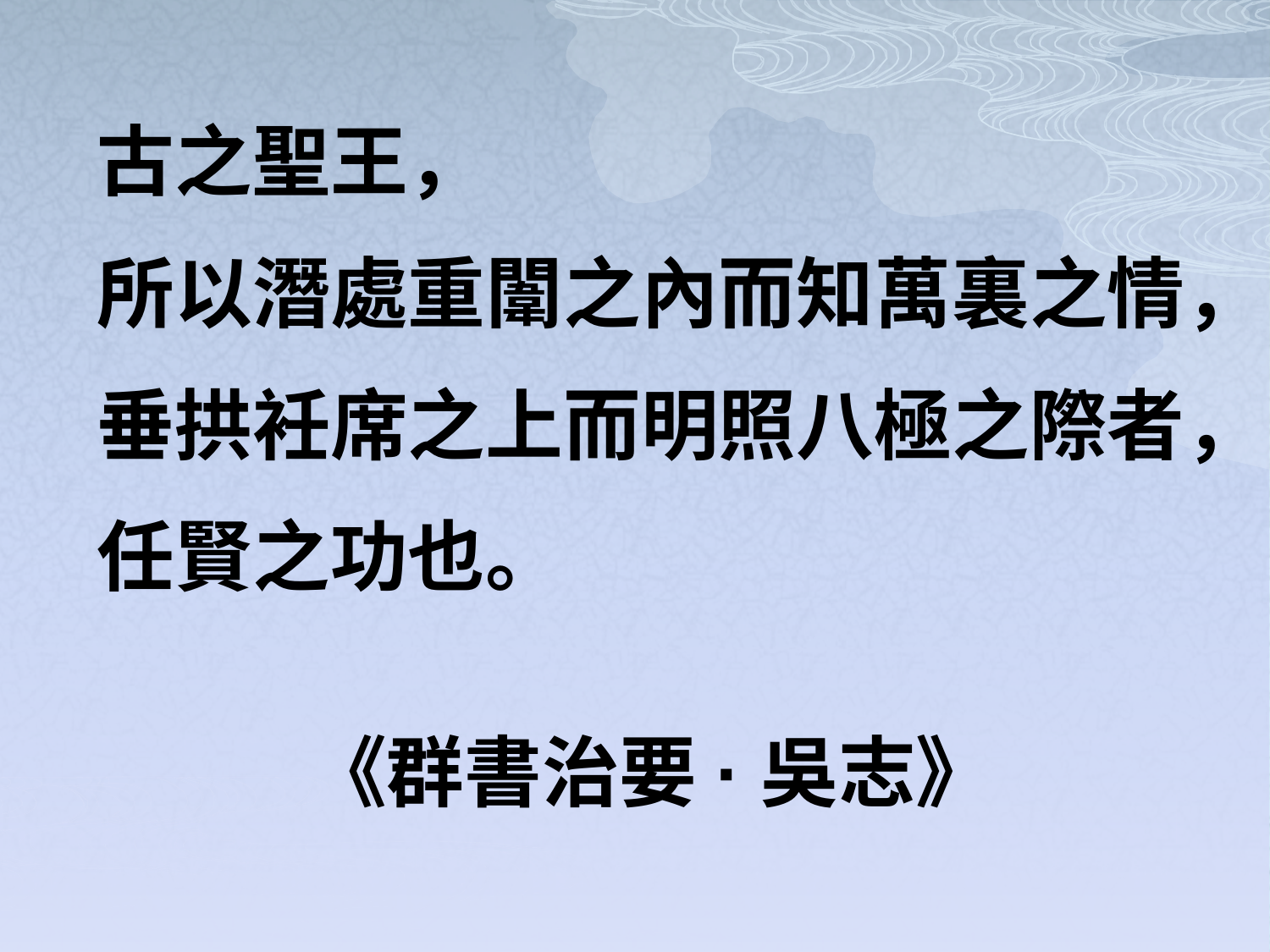

古之聖王，
所以潛處重闈之內而知萬裏之情，
垂拱衽席之上而明照八極之際者，
任賢之功也。

           《群書治要·吳志》